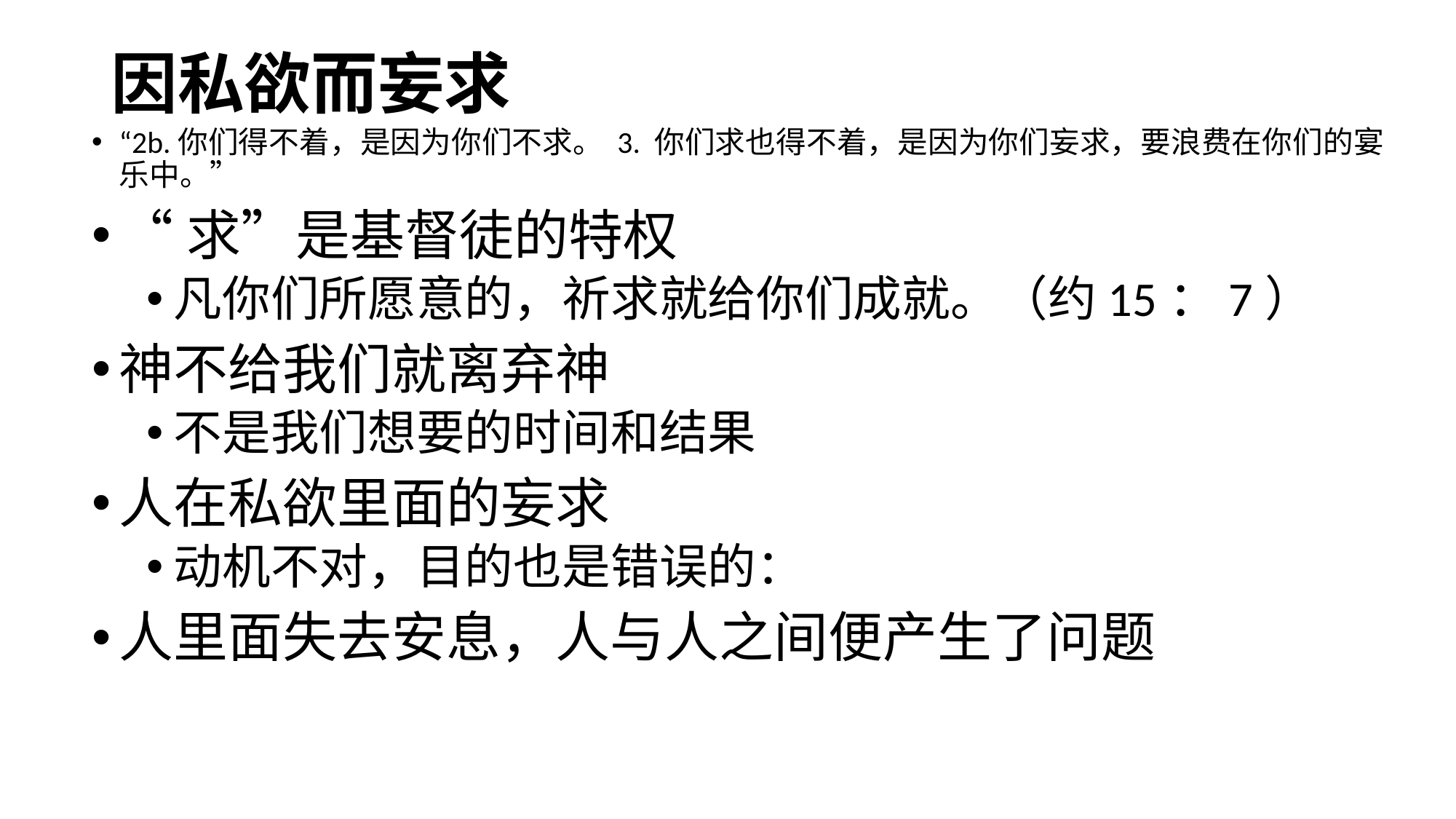

# 因私欲而妄求
“2b.你们得不着，是因为你们不求。 3. 你们求也得不着，是因为你们妄求，要浪费在你们的宴乐中。”
“求”是基督徒的特权
凡你们所愿意的，祈求就给你们成就。（约15：7）
神不给我们就离弃神
不是我们想要的时间和结果
人在私欲里面的妄求
动机不对，目的也是错误的：
人里面失去安息，人与人之间便产生了问题